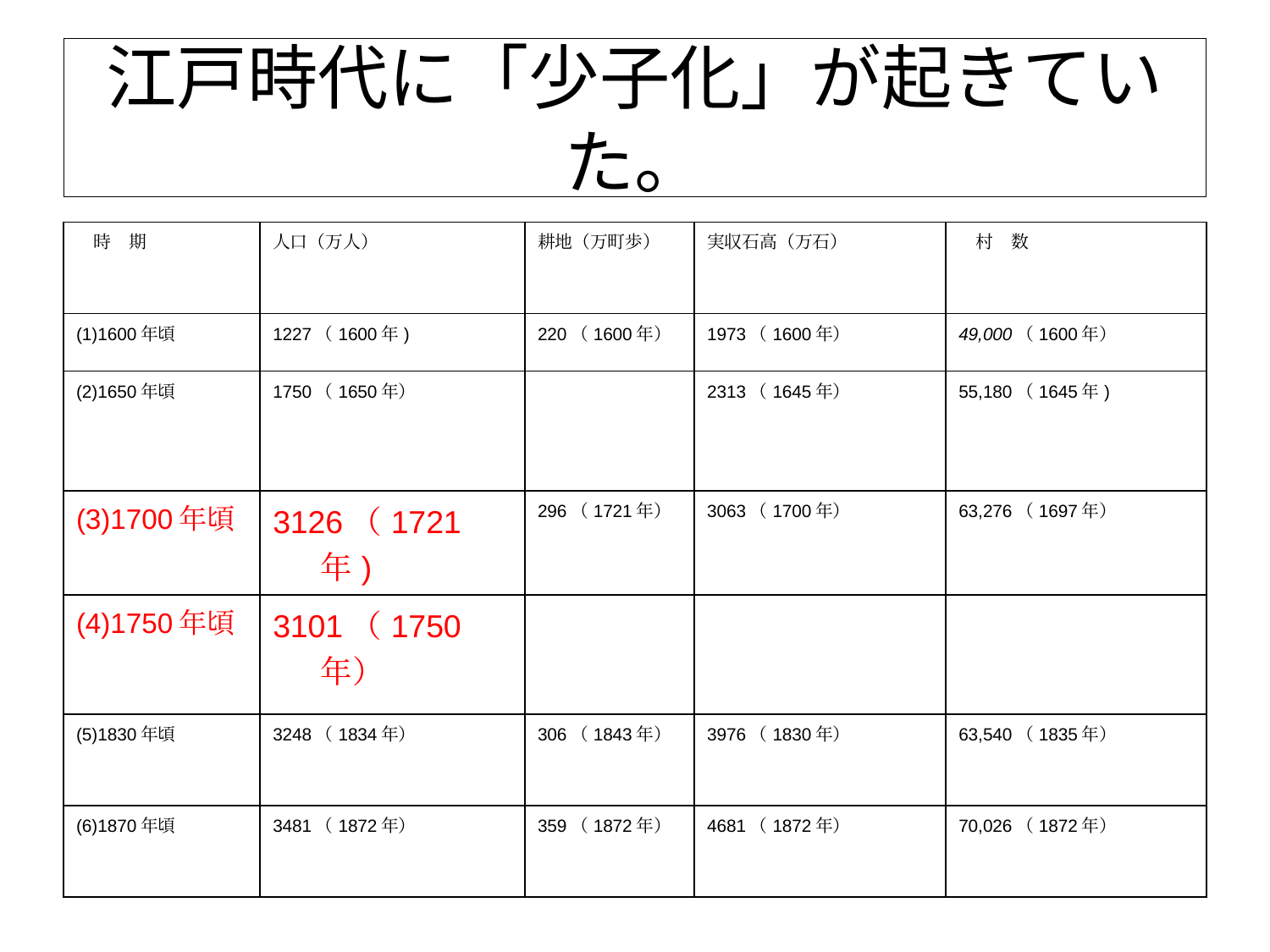

# 江戸時代に「少子化」が起きていた。
| 時　期 | 人口（万人） | 耕地（万町歩） | 実収石高（万石） | 村　数 |
| --- | --- | --- | --- | --- |
| (1)1600年頃 | 1227（1600年) | 220（1600年） | 1973（1600年） | 49,000（1600年） |
| (2)1650年頃 | 1750（1650年） |  | 2313（1645年） | 55,180（1645年) |
| (3)1700年頃 | 3126（1721年) | 296（1721年） | 3063（1700年） | 63,276（1697年） |
| (4)1750年頃 | 3101（1750年） |  |  |  |
| (5)1830年頃 | 3248（1834年） | 306（1843年） | 3976（1830年） | 63,540（1835年） |
| (6)1870年頃 | 3481（1872年） | 359（1872年） | 4681（1872年） | 70,026（1872年） |